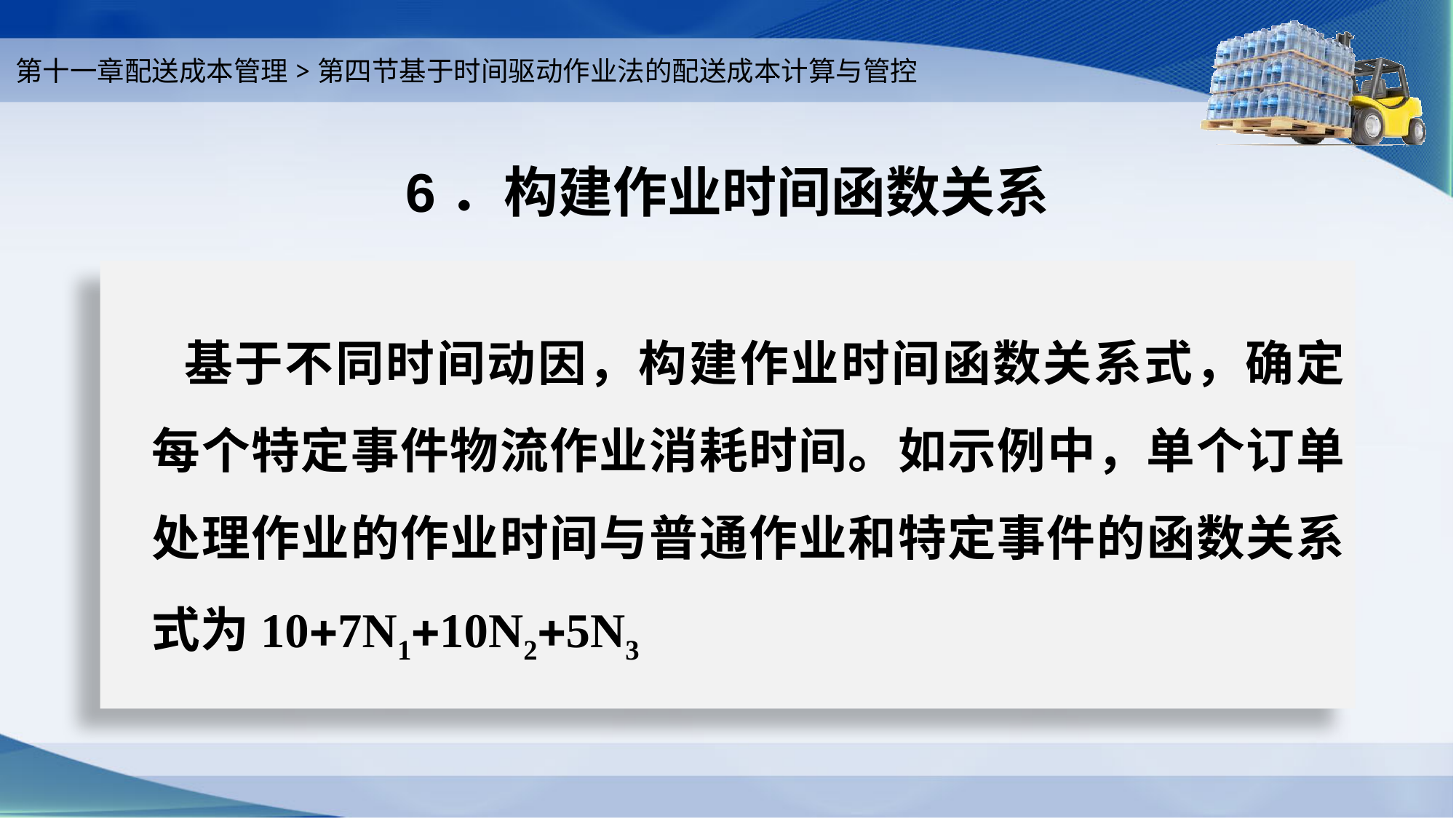

第十一章配送成本管理>第四节基于时间驱动作业法的配送成本计算与管控
# 6．构建作业时间函数关系
基于不同时间动因，构建作业时间函数关系式，确定每个特定事件物流作业消耗时间。如示例中，单个订单处理作业的作业时间与普通作业和特定事件的函数关系式为10+7N1+10N2+5N3